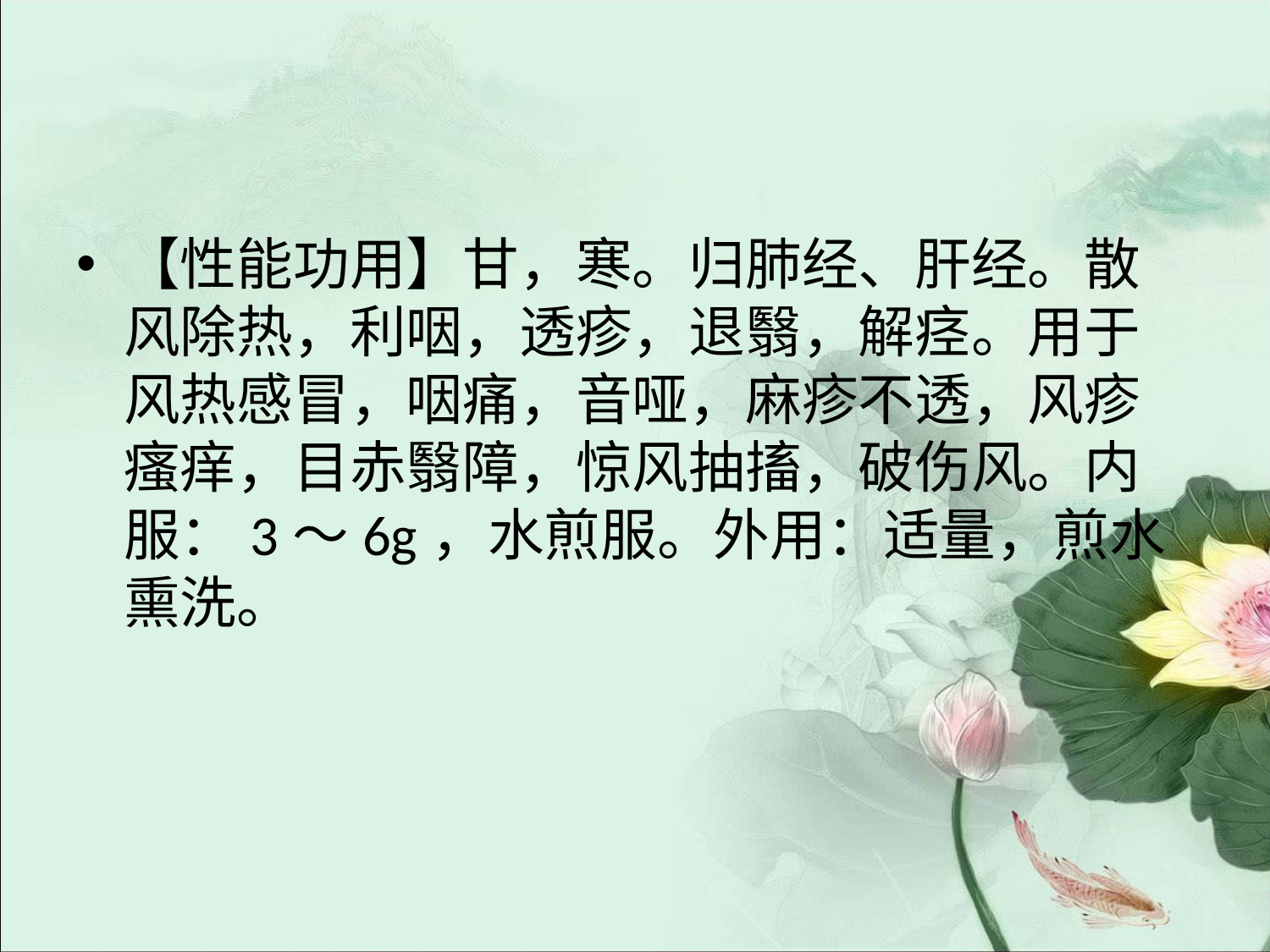

#
【性能功用】甘，寒。归肺经、肝经。散风除热，利咽，透疹，退翳，解痉。用于风热感冒，咽痛，音哑，麻疹不透，风疹瘙痒，目赤翳障，惊风抽搐，破伤风。内服：3～6g，水煎服。外用：适量，煎水熏洗。